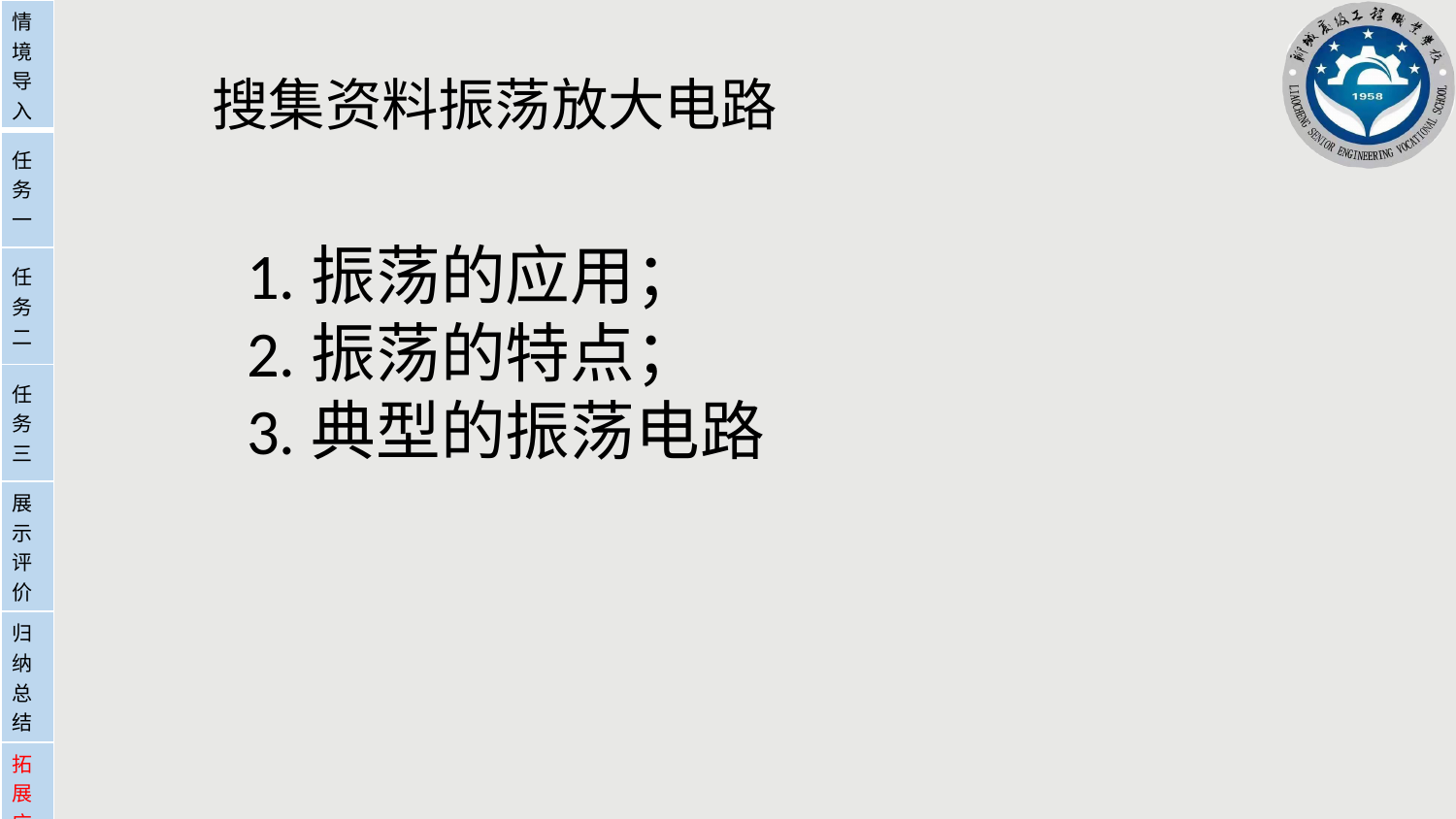

| 情境导入 |
| --- |
| 任务一 |
| 任务二 |
| 任务三 |
| 展示评价 |
| 归纳总结 |
| 拓展应用 |
搜集资料振荡放大电路
1.振荡的应用；
2.振荡的特点；
3.典型的振荡电路